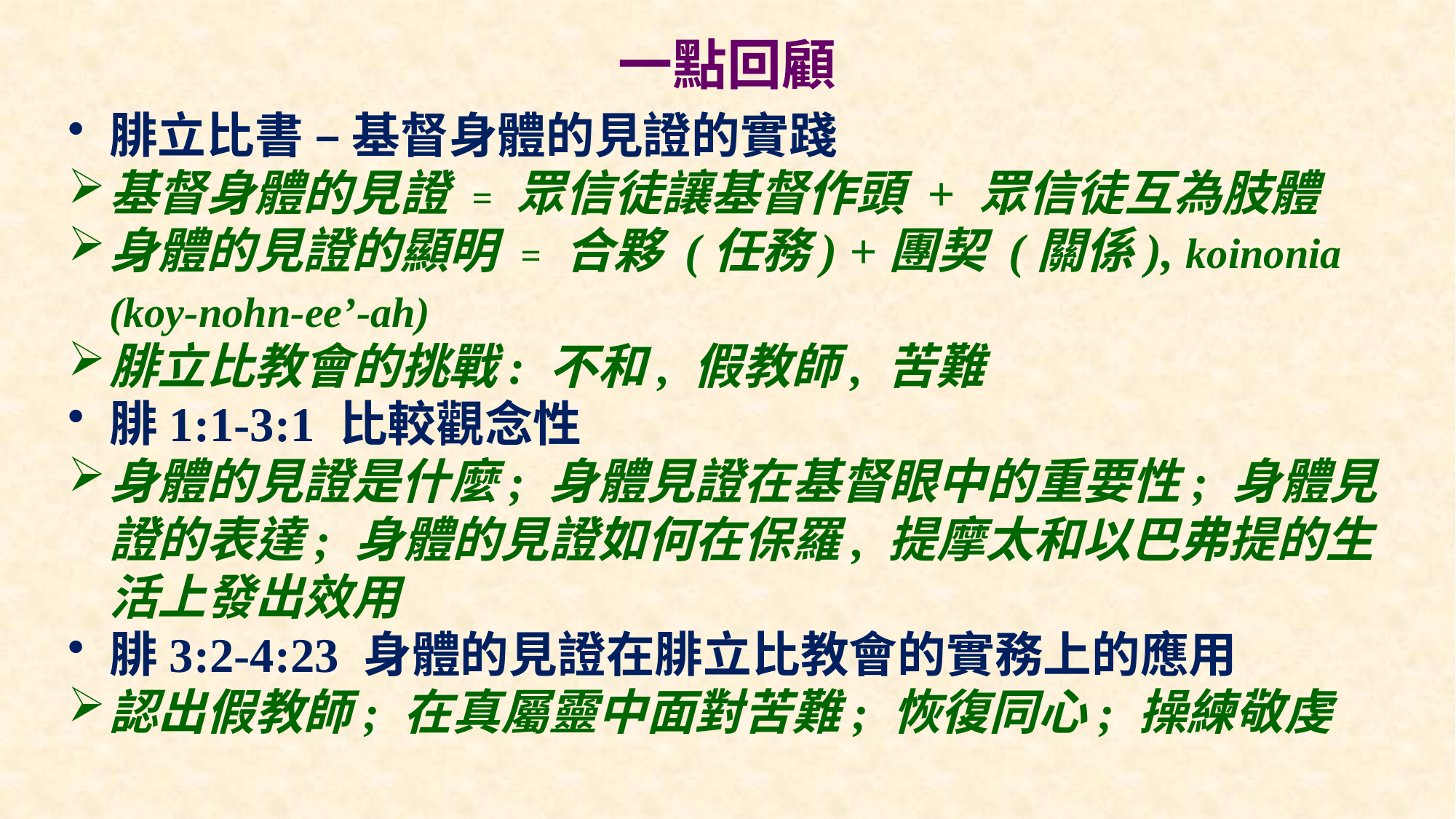

# 一點回顧
腓立比書 – 基督身體的見證的實踐
基督身體的見證 = 眾信徒讓基督作頭 + 眾信徒互為肢體
身體的見證的顯明 = 合夥 (任務) +團契 (關係), koinonia (koy-nohn-ee’-ah)
腓立比教會的挑戰: 不和, 假教師, 苦難
腓1:1-3:1 比較觀念性
身體的見證是什麼; 身體見證在基督眼中的重要性; 身體見證的表達; 身體的見證如何在保羅, 提摩太和以巴弗提的生活上發出效用
腓3:2-4:23 身體的見證在腓立比教會的實務上的應用
認出假教師; 在真屬靈中面對苦難; 恢復同心; 操練敬虔